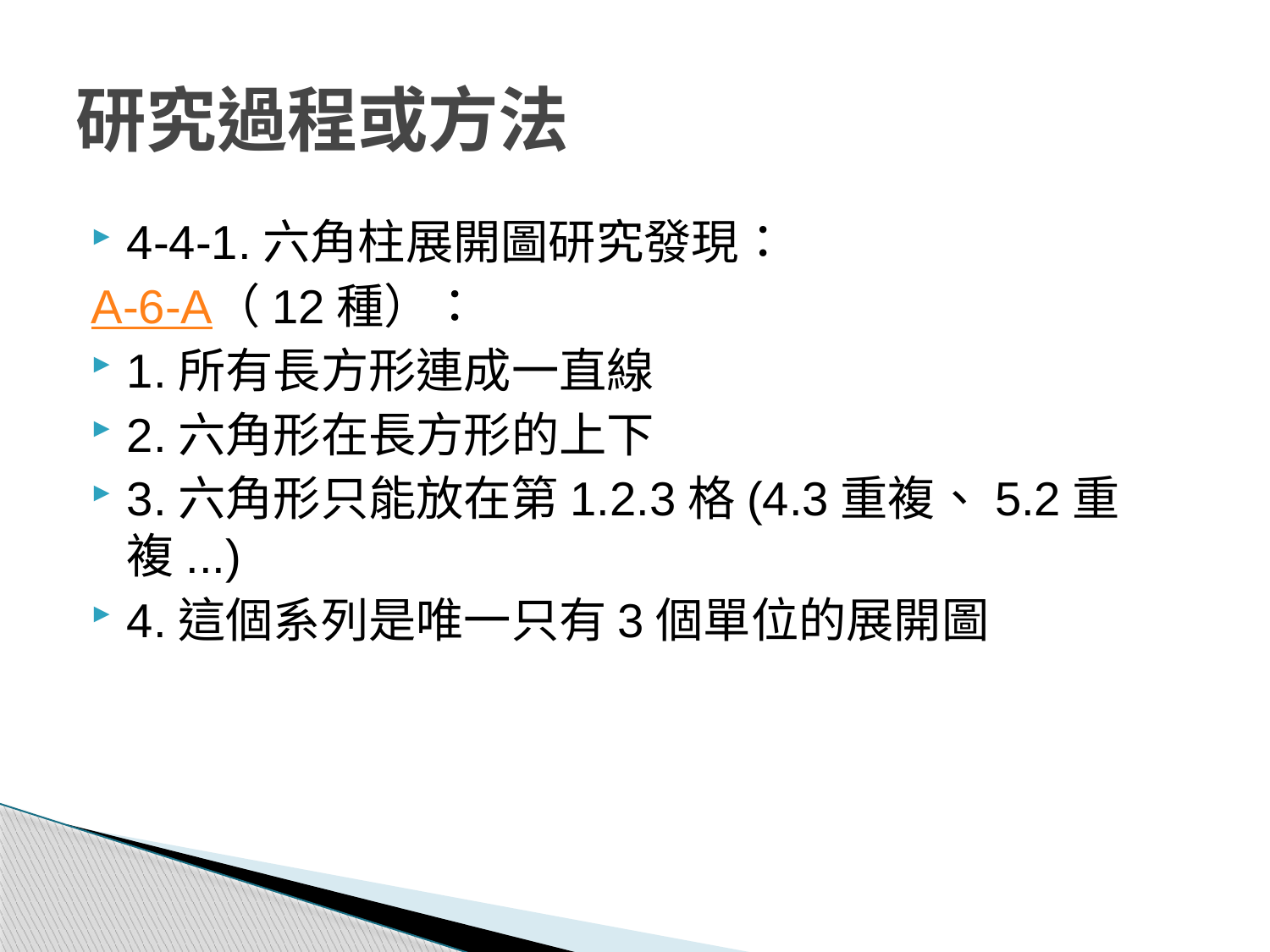

# 研究過程或方法
4-4-1.六角柱展開圖研究發現：
A-6-A（12種）：
1.所有長方形連成一直線
2.六角形在長方形的上下
3.六角形只能放在第1.2.3格(4.3重複、5.2重複...)
4.這個系列是唯一只有3個單位的展開圖